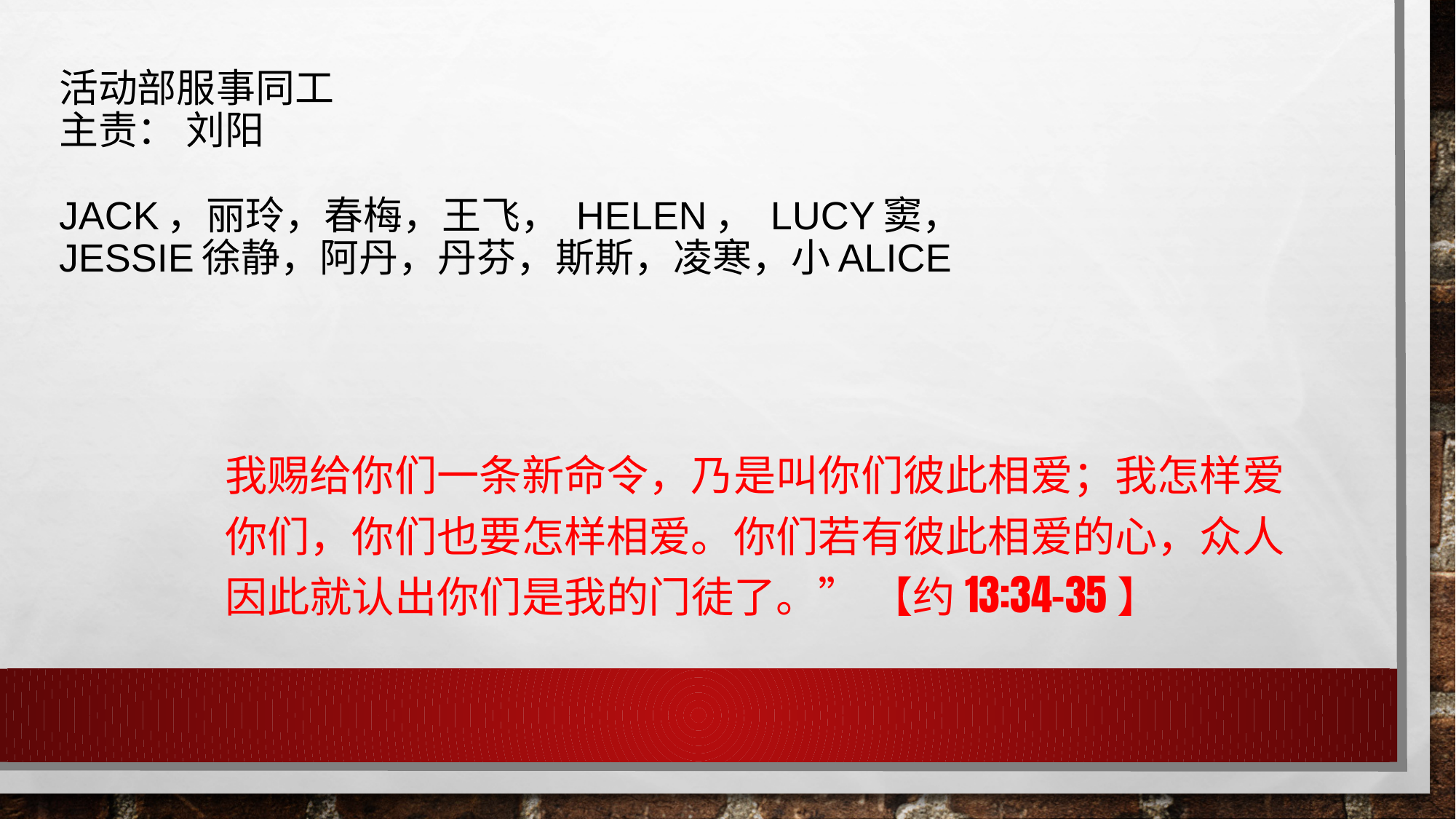

# 活动部服事同工 主责： 刘阳 Jack，丽玲，春梅，王飞， helen， lucy窦， Jessie徐静，阿丹，丹芬，斯斯，凌寒，小Alice
我赐给你们一条新命令，乃是叫你们彼此相爱；我怎样爱你们，你们也要怎样相爱。你们若有彼此相爱的心，众人因此就认出你们是我的门徒了。” 【约13:34-35】